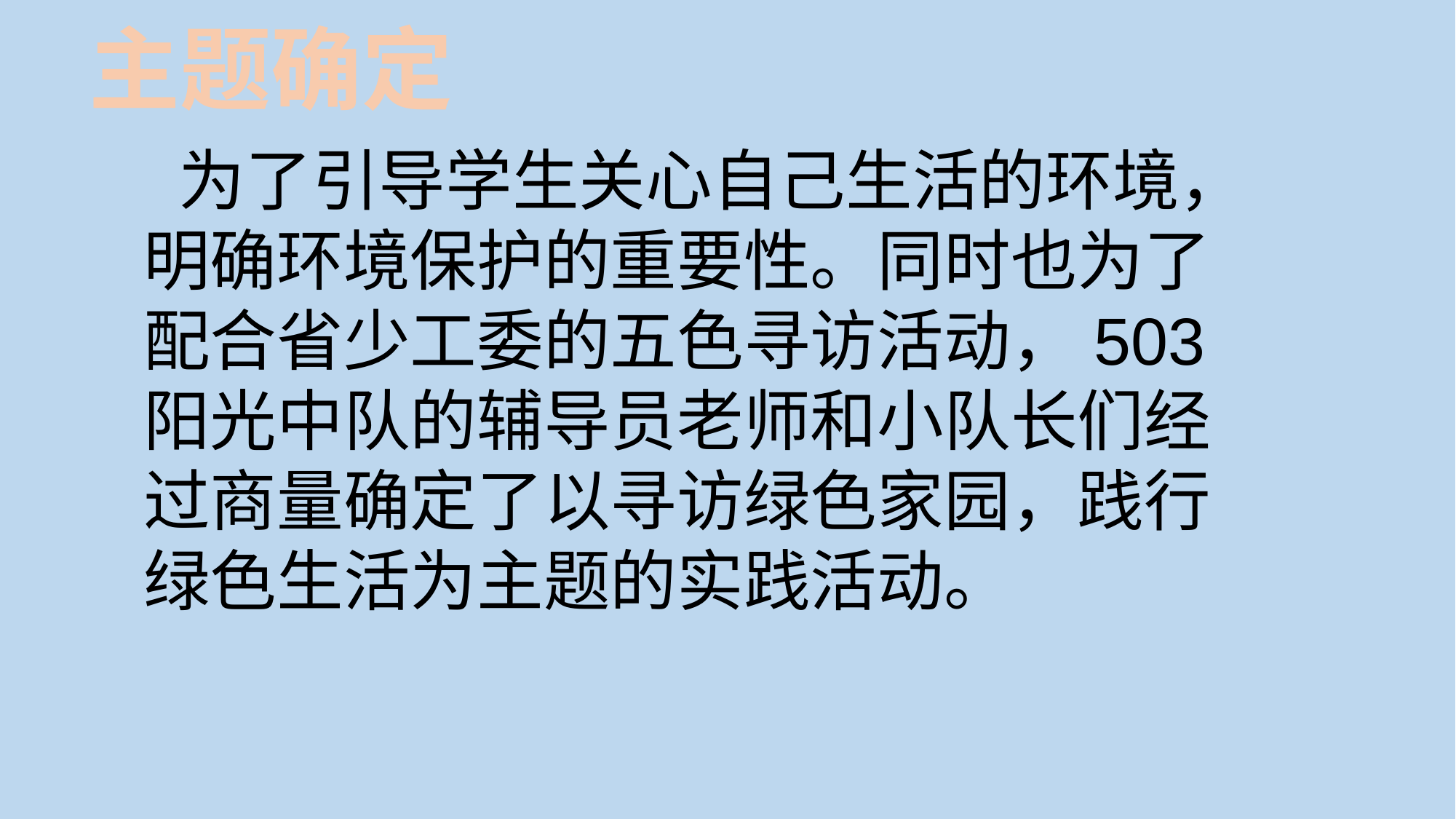

主题确定
为了引导学生关心自己生活的环境，明确环境保护的重要性。同时也为了配合省少工委的五色寻访活动，503阳光中队的辅导员老师和小队长们经过商量确定了以寻访绿色家园，践行绿色生活为主题的实践活动。